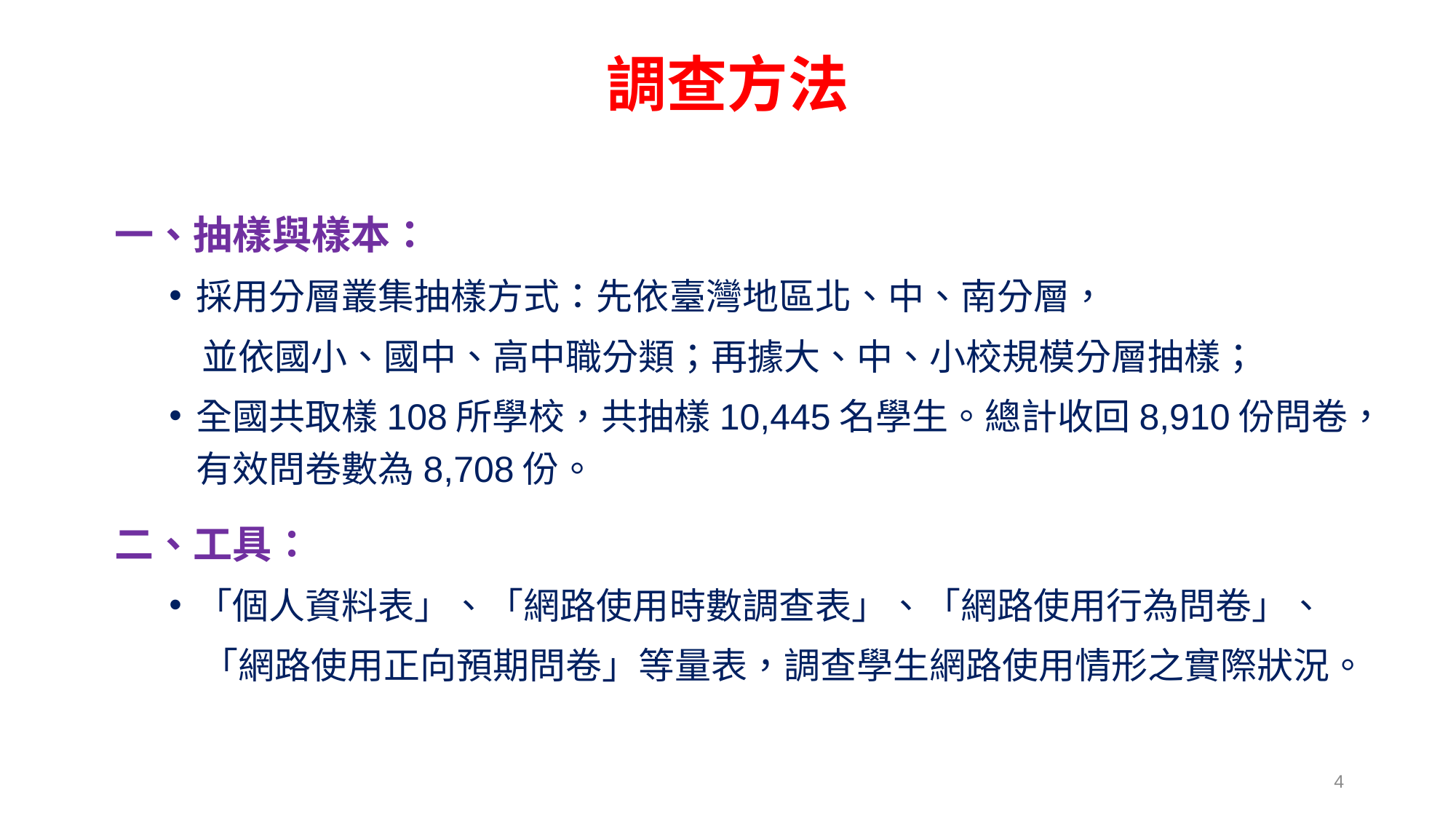

調查方法
一、抽樣與樣本：
採用分層叢集抽樣方式：先依臺灣地區北、中、南分層，
   並依國小、國中、高中職分類；再據大、中、小校規模分層抽樣；
全國共取樣108所學校，共抽樣10,445名學生。總計收回8,910份問卷，有效問卷數為8,708份。
二、工具：
「個人資料表」、「網路使用時數調查表」、「網路使用行為問卷」、
   「網路使用正向預期問卷」等量表，調查學生網路使用情形之實際狀況。

4